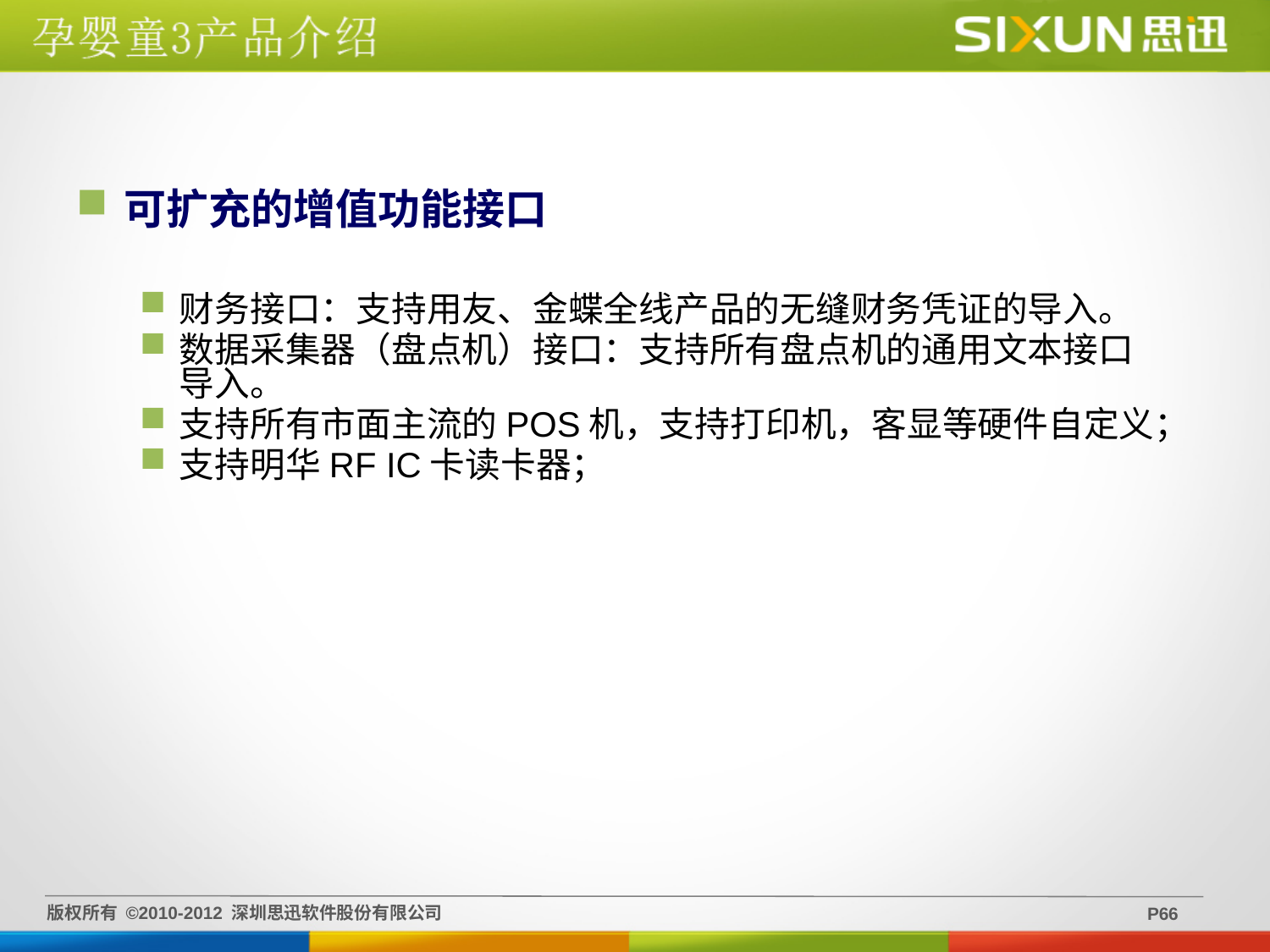

可扩充的增值功能接口

财务接口：支持用友、金蝶全线产品的无缝财务凭证的导入。
数据采集器（盘点机）接口：支持所有盘点机的通用文本接口导入。
支持所有市面主流的POS机，支持打印机，客显等硬件自定义；
支持明华RF IC卡读卡器；